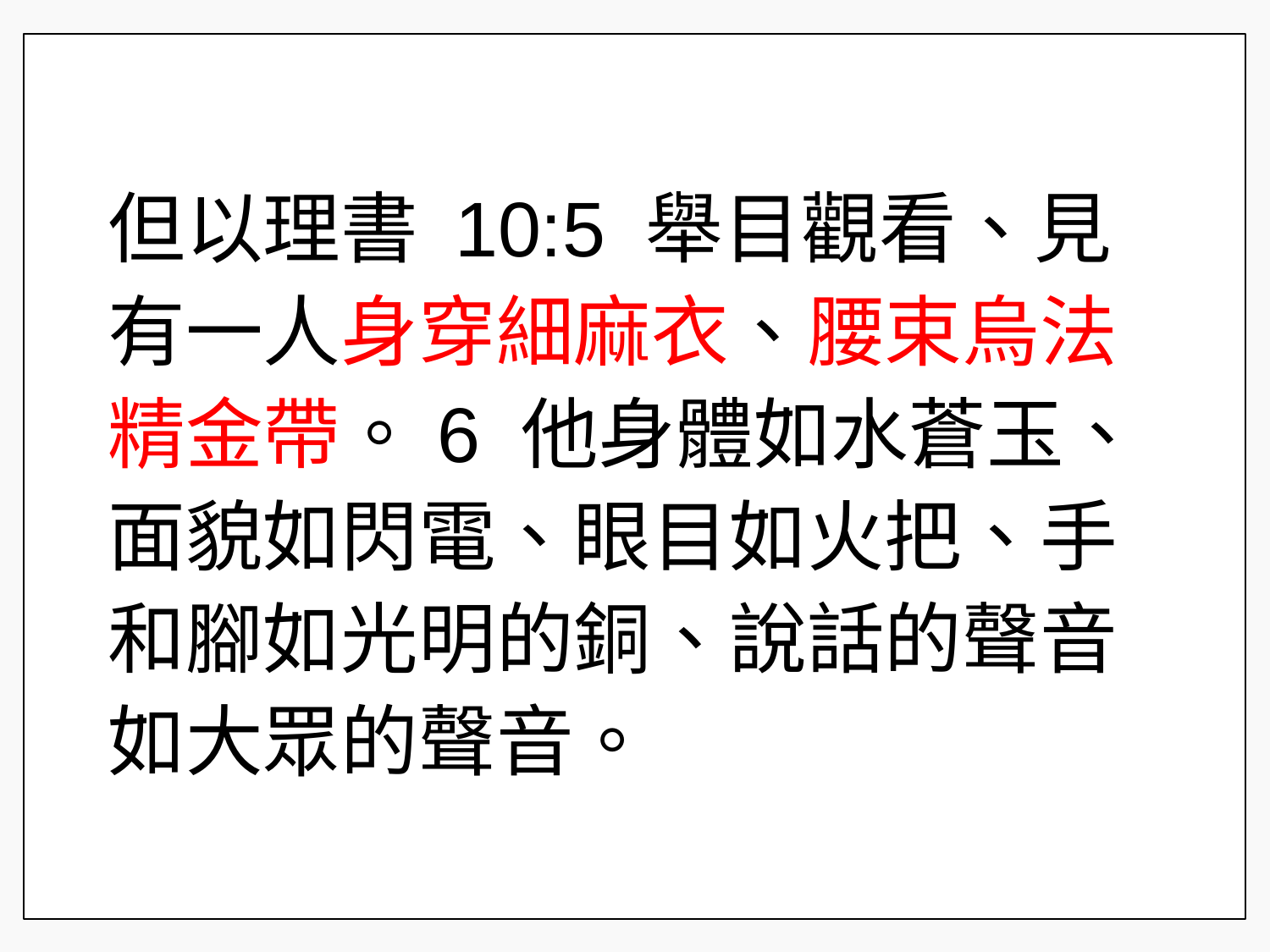

但以理書 10:5 舉目觀看、見有一人身穿細麻衣、腰束烏法精金帶。6 他身體如水蒼玉、面貌如閃電、眼目如火把、手和腳如光明的銅、說話的聲音如大眾的聲音。